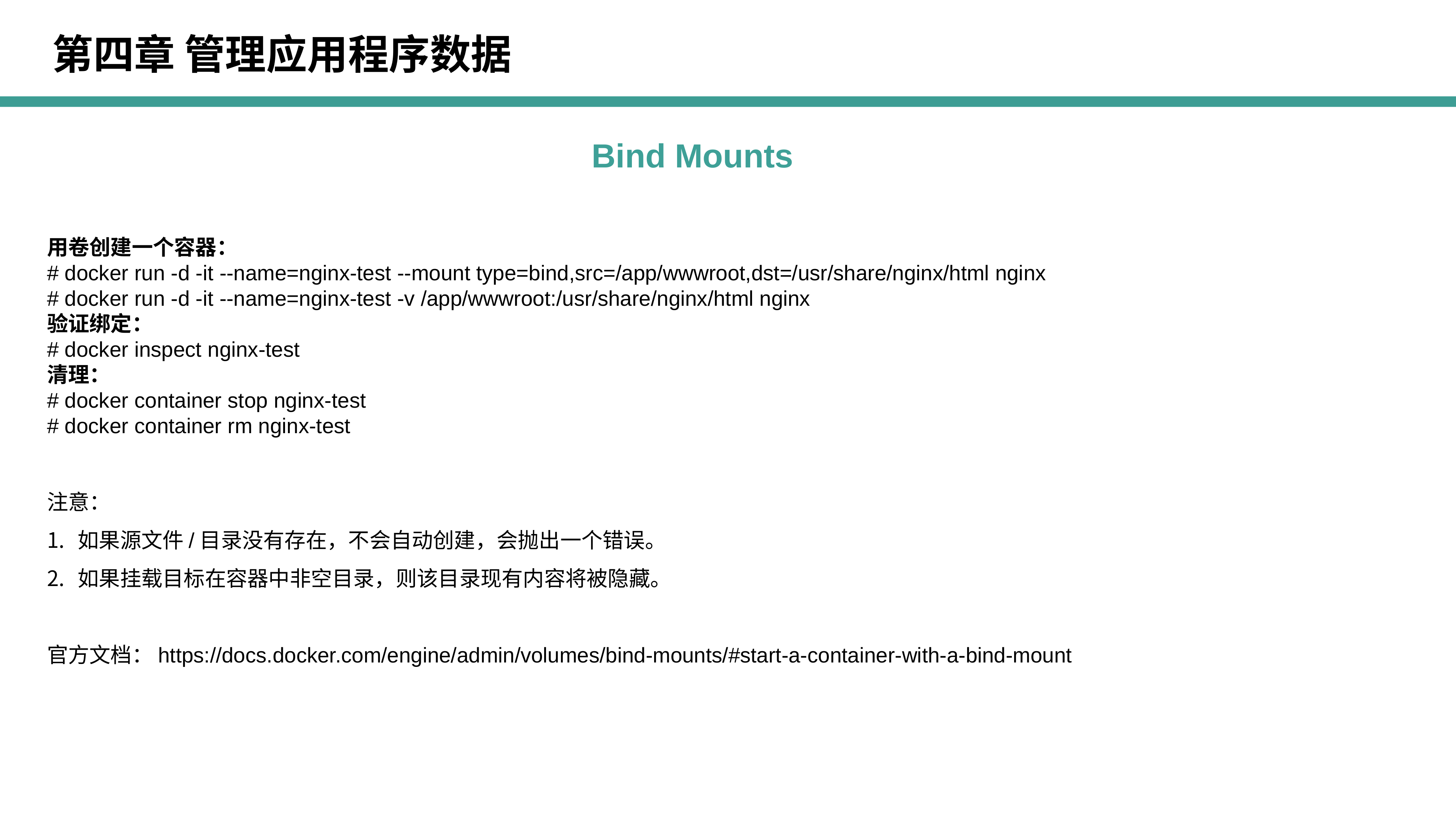

第四章 管理应用程序数据

Bind Mounts
用卷创建一个容器：
# docker run -d -it --name=nginx-test --mount type=bind,src=/app/wwwroot,dst=/usr/share/nginx/html nginx
# docker run -d -it --name=nginx-test -v /app/wwwroot:/usr/share/nginx/html nginx
验证绑定：
# docker inspect nginx-test
清理：
# docker container stop nginx-test
# docker container rm nginx-test

注意：
如果源文件/目录没有存在，不会自动创建，会抛出一个错误。
如果挂载目标在容器中非空目录，则该目录现有内容将被隐藏。

官方文档：https://docs.docker.com/engine/admin/volumes/bind-mounts/#start-a-container-with-a-bind-mount